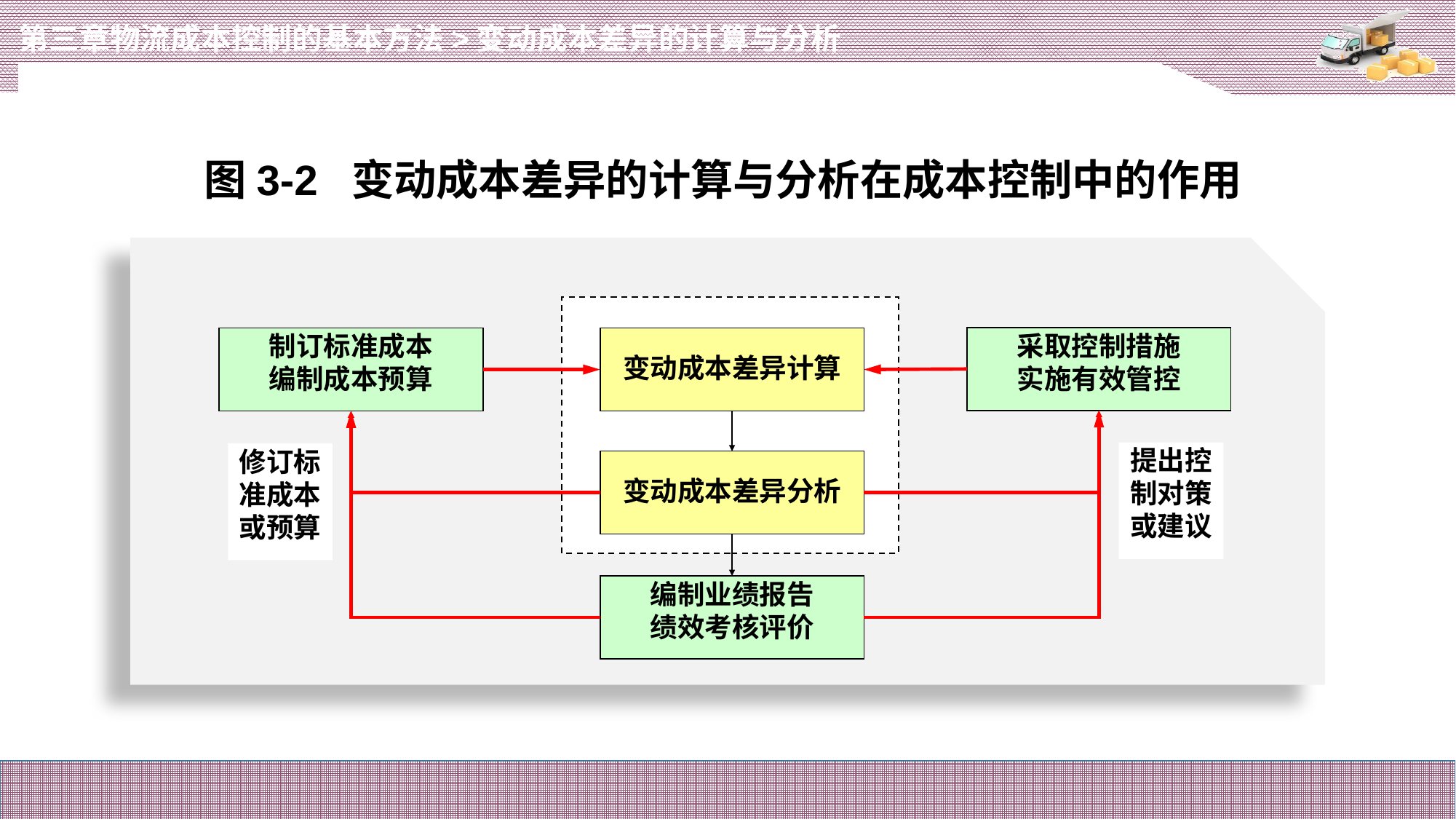

第三章物流成本控制的基本方法>变动成本差异的计算与分析
图3-2  变动成本差异的计算与分析在成本控制中的作用

采取控制措施
实施有效管控
制订标准成本
编制成本预算
变动成本差异计算
提出控制对策或建议

修订标准成本或预算
变动成本差异分析
编制业绩报告
绩效考核评价